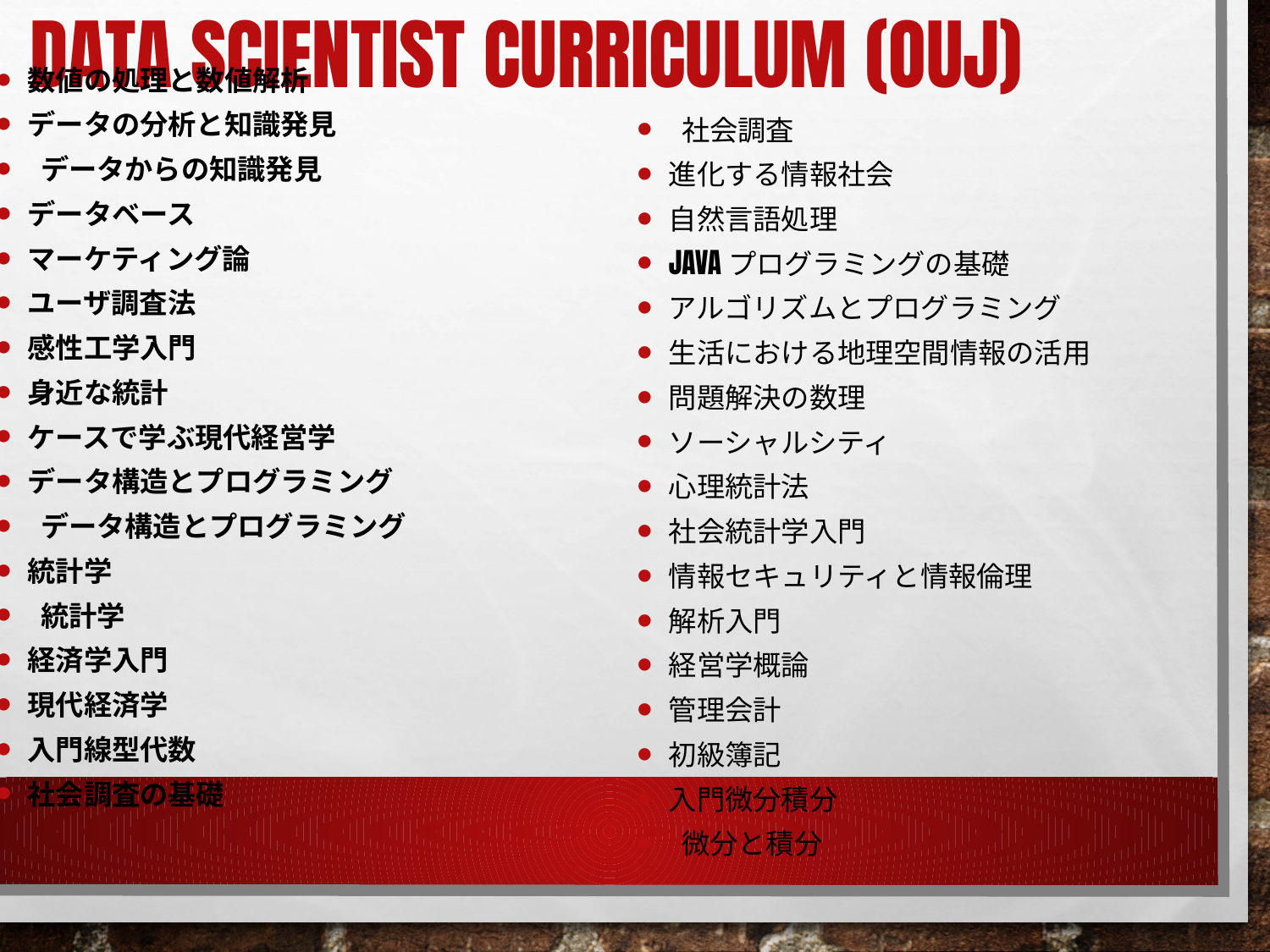

# Data Scientist Curriculum (OUJ)
数値の処理と数値解析
データの分析と知識発見
 データからの知識発見
データベース
マーケティング論
ユーザ調査法
感性工学入門
身近な統計
ケースで学ぶ現代経営学
データ構造とプログラミング
 データ構造とプログラミング
統計学
 統計学
経済学入門
現代経済学
入門線型代数
社会調査の基礎
 社会調査
進化する情報社会
自然言語処理
Javaプログラミングの基礎
アルゴリズムとプログラミング
生活における地理空間情報の活用
問題解決の数理
ソーシャルシティ
心理統計法
社会統計学入門
情報セキュリティと情報倫理
解析入門
経営学概論
管理会計
初級簿記
入門微分積分
 微分と積分